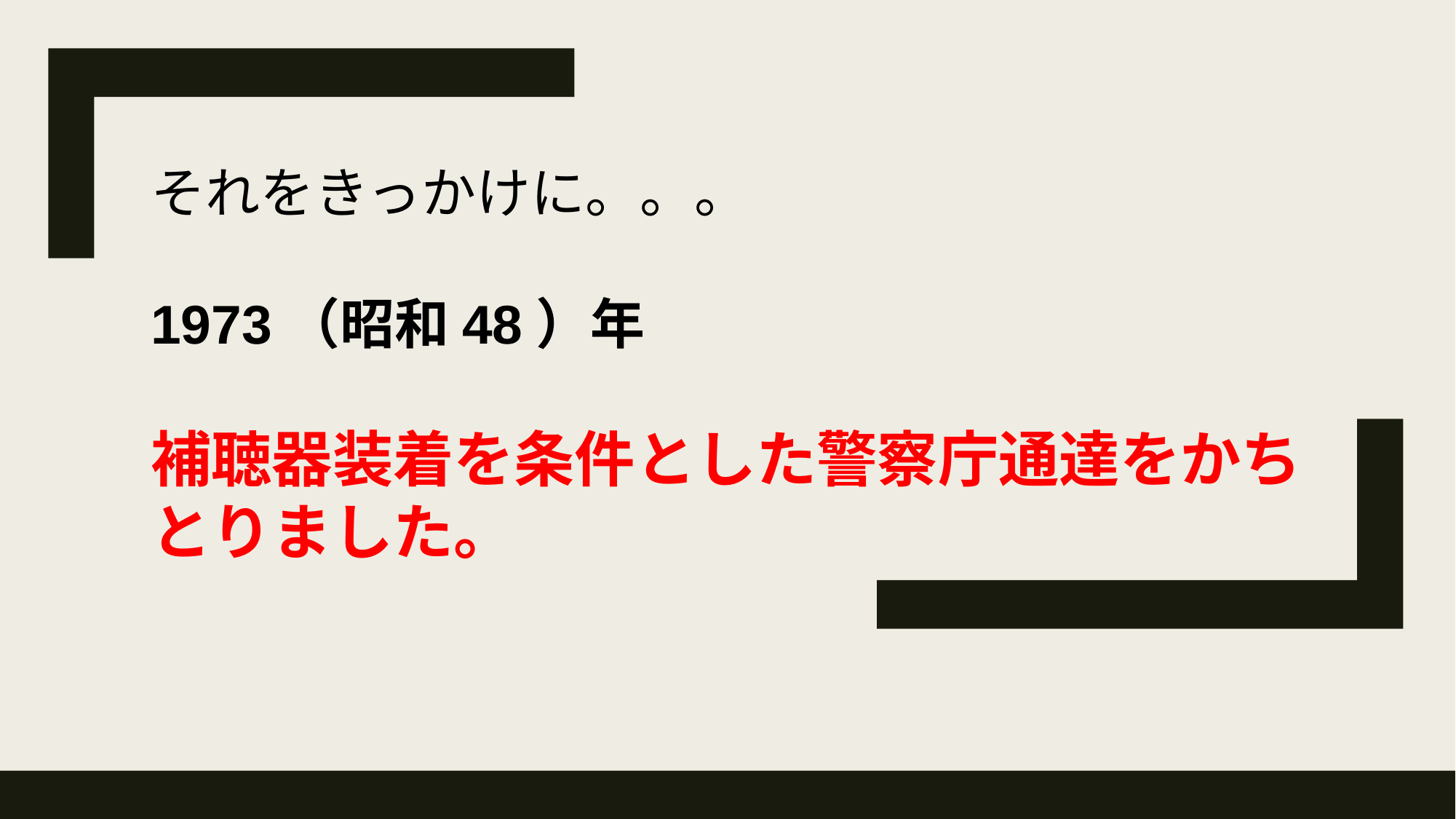

それをきっかけに。。。

1973（昭和48）年

補聴器装着を条件とした警察庁通達をかちとりました。